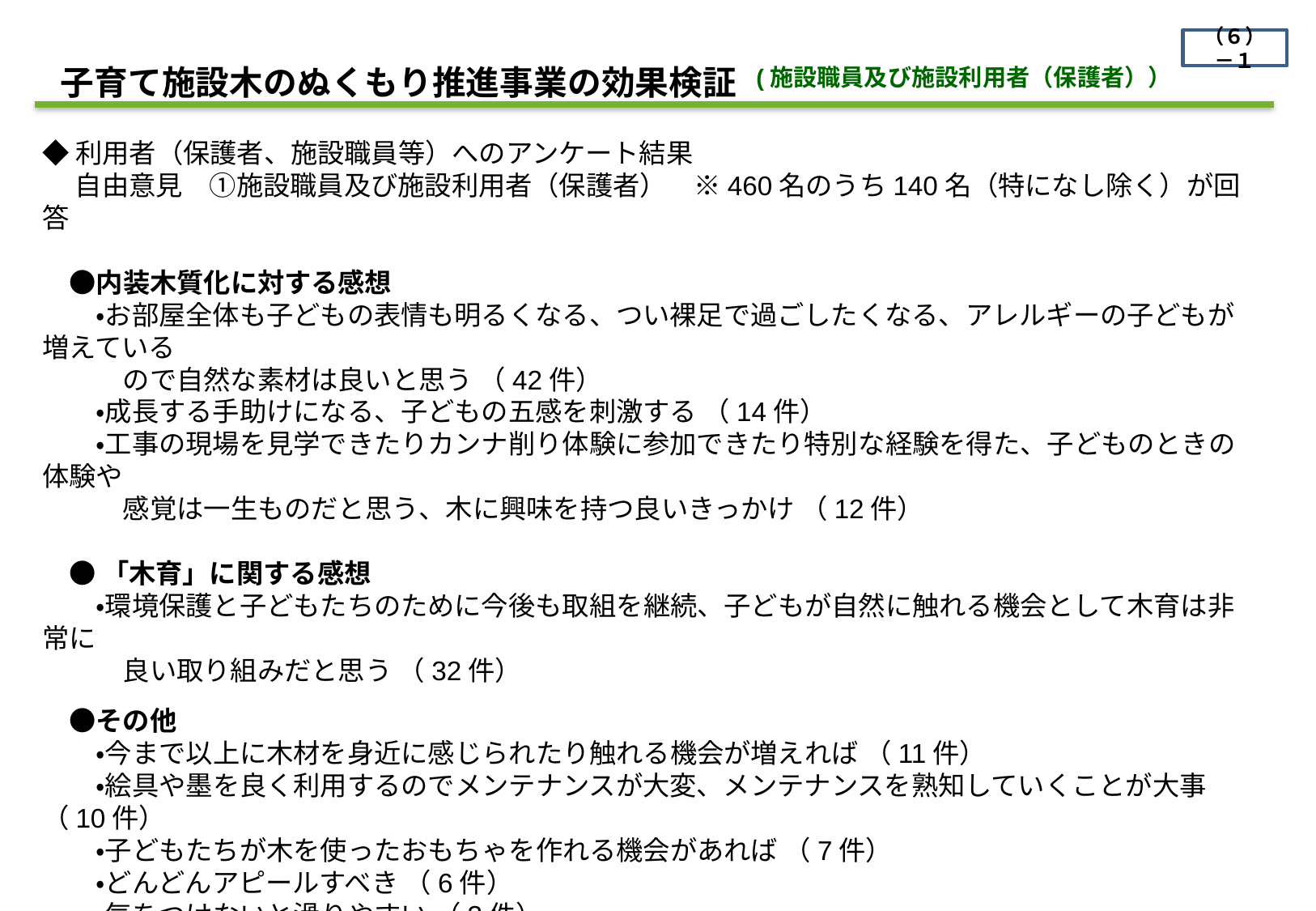

（６）－１
　子育て施設木のぬくもり推進事業の効果検証
(施設職員及び施設利用者（保護者））

◆利用者（保護者、施設職員等）へのアンケート結果
　 自由意見　①施設職員及び施設利用者（保護者）　※460名のうち140名（特になし除く）が回答

　●内装木質化に対する感想
　　・お部屋全体も子どもの表情も明るくなる、つい裸足で過ごしたくなる、アレルギーの子どもが増えている
　　　ので自然な素材は良いと思う （42件）
　　・成長する手助けになる、子どもの五感を刺激する （14件）
　　・工事の現場を見学できたりカンナ削り体験に参加できたり特別な経験を得た、子どものときの体験や
　　　感覚は一生ものだと思う、木に興味を持つ良いきっかけ （12件）

　● 「木育」に関する感想
　　・環境保護と子どもたちのために今後も取組を継続、子どもが自然に触れる機会として木育は非常に
　　　良い取り組みだと思う （32件）

　●その他
　　・今まで以上に木材を身近に感じられたり触れる機会が増えれば （11件）
　　・絵具や墨を良く利用するのでメンテナンスが大変、メンテナンスを熟知していくことが大事 （10件）
　　・子どもたちが木を使ったおもちゃを作れる機会があれば （7件）
　　・どんどんアピールすべき （6件）
　　・気をつけないと滑りやすい （3件）
　　・いいものはやはり高価になります、低コストであれば （2件）
　　・園で風邪や病気にかかることが少なくなった （1件）